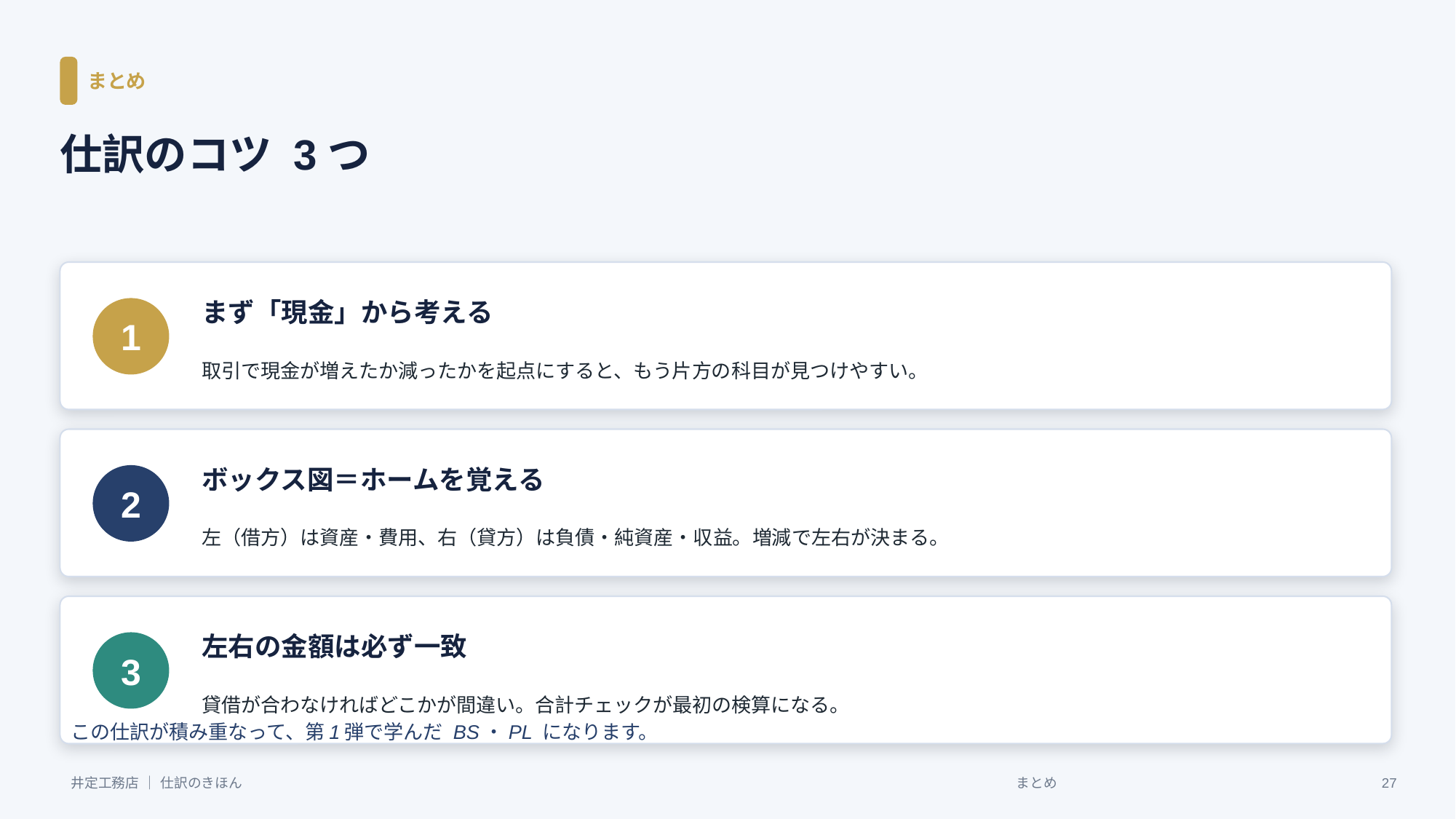

まとめ
仕訳のコツ 3つ

まず「現金」から考える

1
取引で現金が増えたか減ったかを起点にすると、もう片方の科目が見つけやすい。

ボックス図＝ホームを覚える

2
左（借方）は資産・費用、右（貸方）は負債・純資産・収益。増減で左右が決まる。

左右の金額は必ず一致

3
貸借が合わなければどこかが間違い。合計チェックが最初の検算になる。
この仕訳が積み重なって、第1弾で学んだ BS・PL になります。
井定工務店 ｜ 仕訳のきほん
まとめ
27